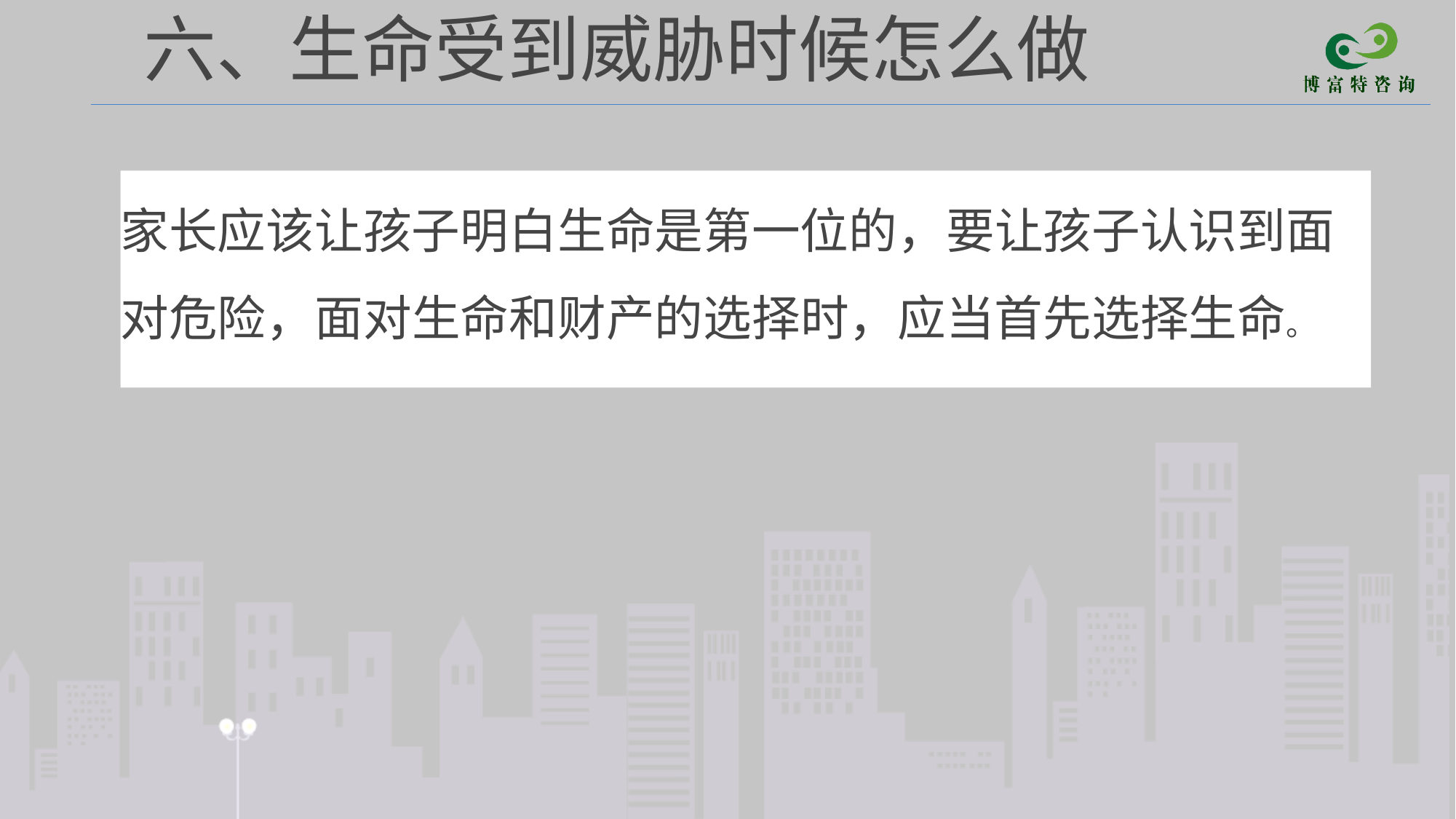

# 六、生命受到威胁时候怎么做
家长应该让孩子明白生命是第一位的，要让孩子认识到面对危险，面对生命和财产的选择时，应当首先选择生命。
9